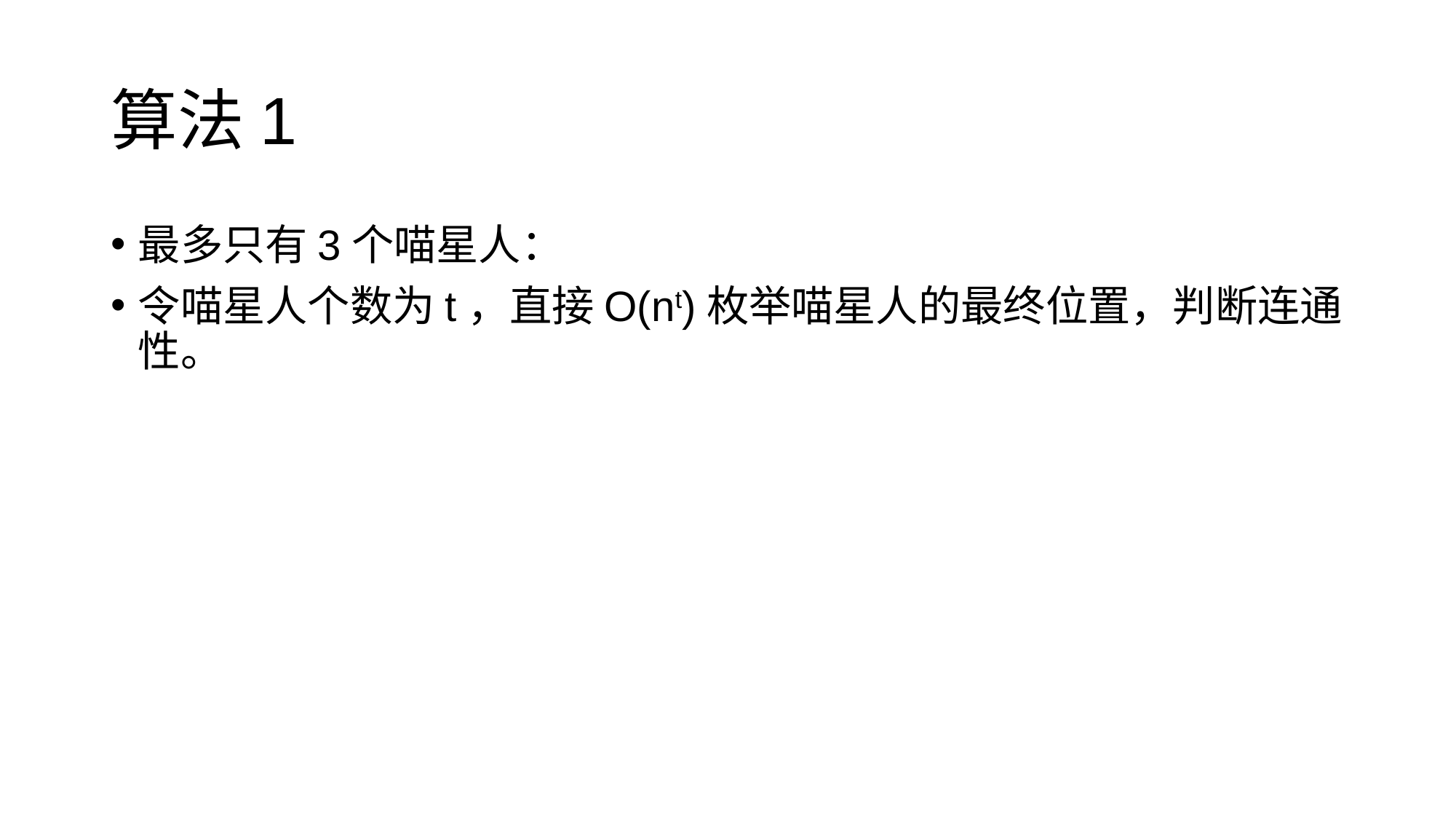

# 算法1
最多只有3个喵星人：
令喵星人个数为t，直接O(nt)枚举喵星人的最终位置，判断连通性。